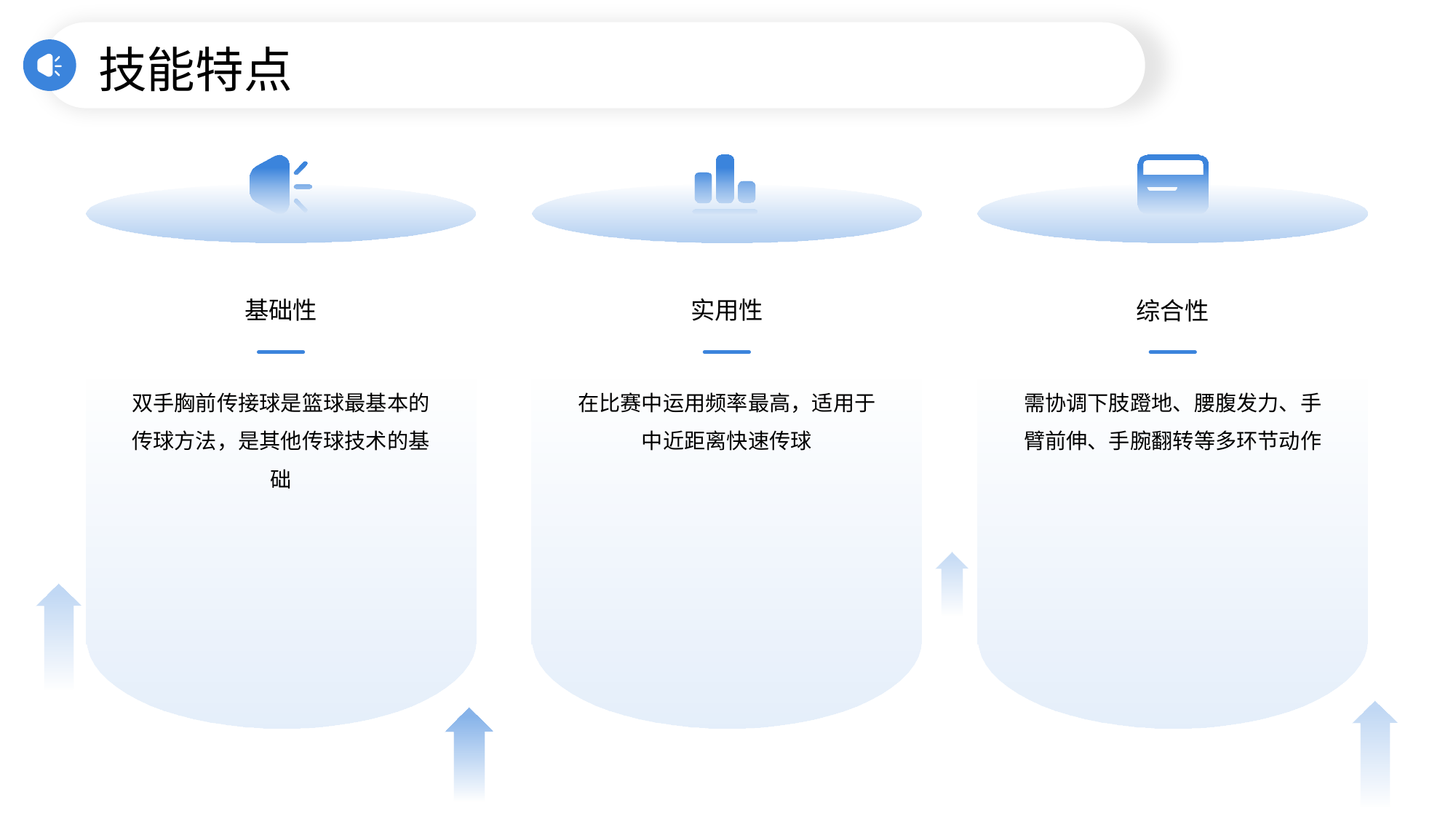

技能特点

综合性
基础性
实用性
双手胸前传接球是篮球最基本的传球方法，是其他传球技术的基础
在比赛中运用频率最高，适用于中近距离快速传球
需协调下肢蹬地、腰腹发力、手臂前伸、手腕翻转等多环节动作